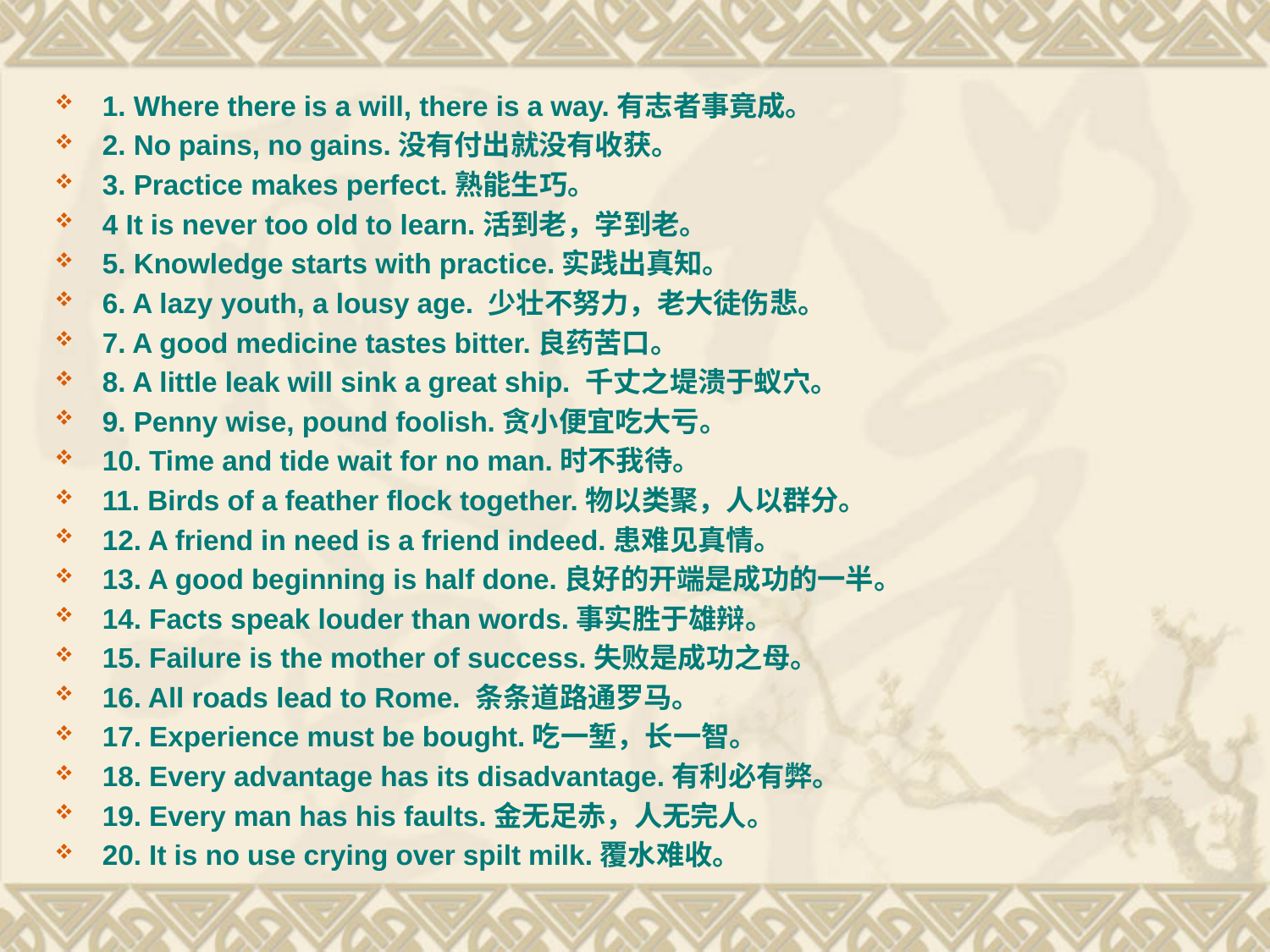

1. Where there is a will, there is a way.有志者事竟成。
2. No pains, no gains.没有付出就没有收获。
3. Practice makes perfect.熟能生巧。
4 It is never too old to learn.活到老，学到老。
5. Knowledge starts with practice.实践出真知。
6. A lazy youth, a lousy age. 少壮不努力，老大徒伤悲。
7. A good medicine tastes bitter.良药苦口。
8. A little leak will sink a great ship. 千丈之堤溃于蚁穴。
9. Penny wise, pound foolish.贪小便宜吃大亏。
10. Time and tide wait for no man.时不我待。
11. Birds of a feather flock together.物以类聚，人以群分。
12. A friend in need is a friend indeed.患难见真情。
13. A good beginning is half done.良好的开端是成功的一半。
14. Facts speak louder than words.事实胜于雄辩。
15. Failure is the mother of success.失败是成功之母。
16. All roads lead to Rome. 条条道路通罗马。
17. Experience must be bought.吃一堑，长一智。
18. Every advantage has its disadvantage.有利必有弊。
19. Every man has his faults.金无足赤，人无完人。
20. It is no use crying over spilt milk.覆水难收。